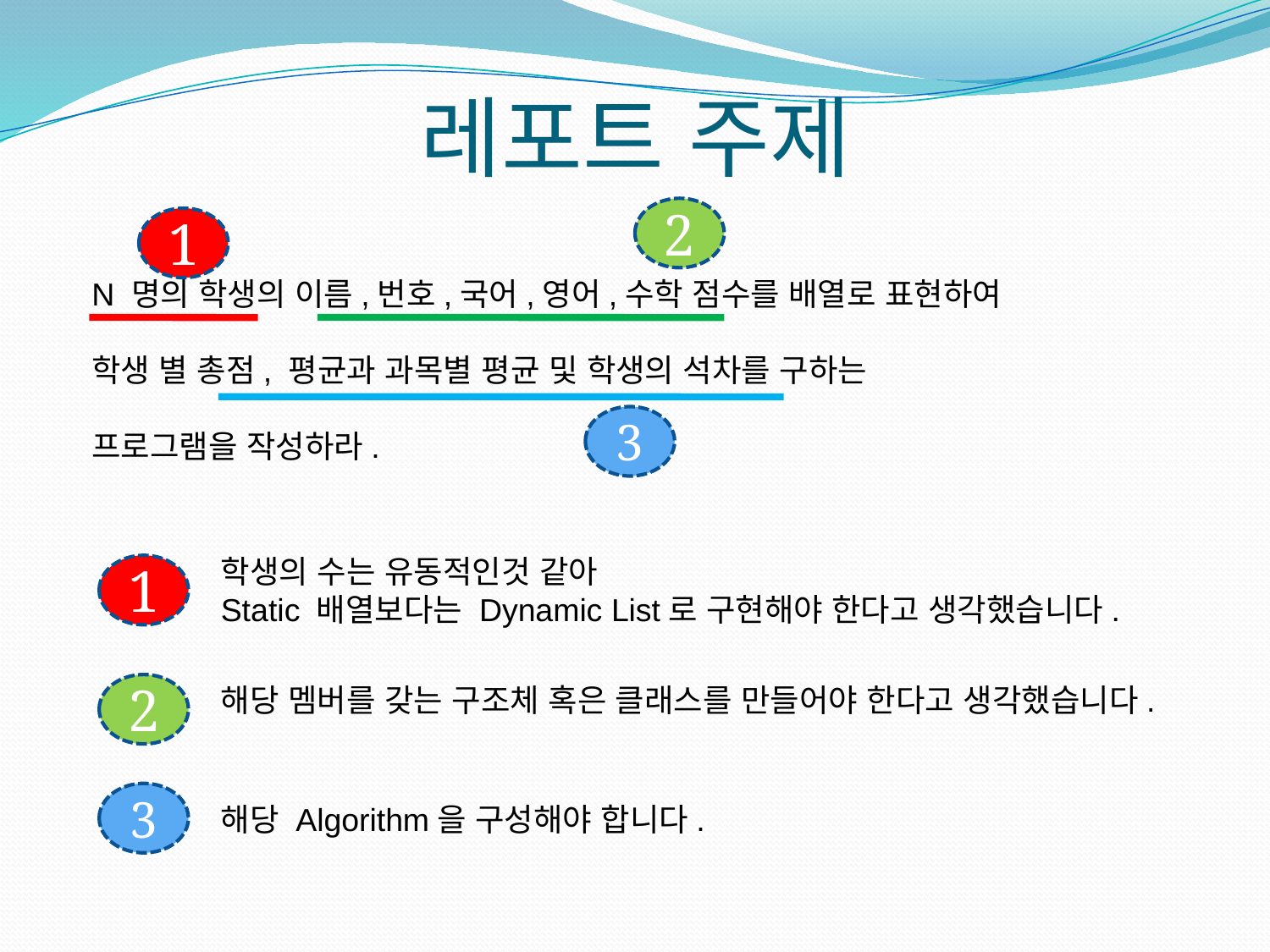

# 레포트 주제
2
1
N 명의 학생의 이름,번호,국어,영어,수학 점수를 배열로 표현하여

학생 별 총점, 평균과 과목별 평균 및 학생의 석차를 구하는

프로그램을 작성하라.
3
학생의 수는 유동적인것 같아
Static 배열보다는 Dynamic List로 구현해야 한다고 생각했습니다.
1
2
해당 멤버를 갖는 구조체 혹은 클래스를 만들어야 한다고 생각했습니다.
3
해당 Algorithm을 구성해야 합니다.